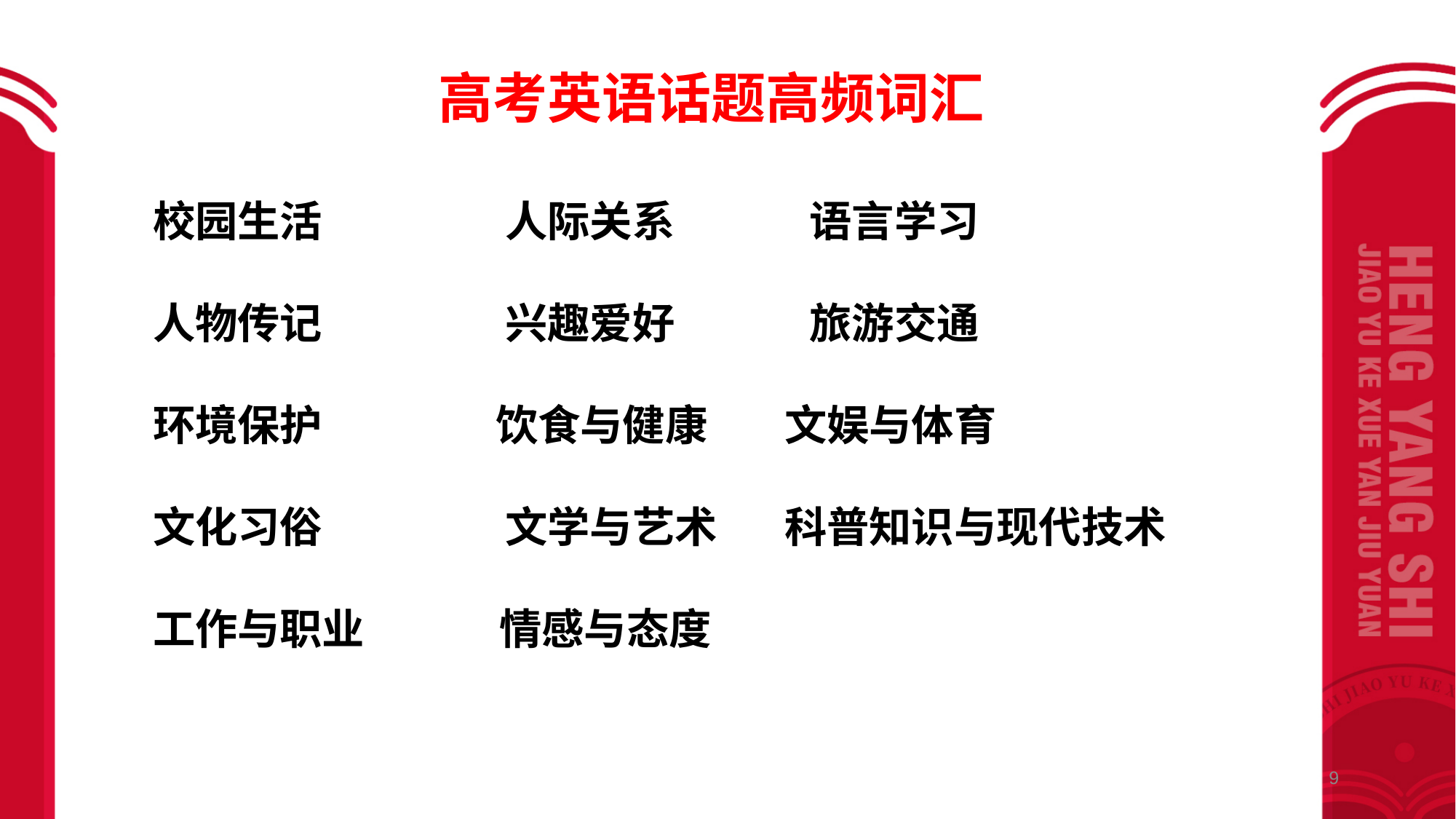

高考英语话题高频词汇

校园生活                   人际关系              语言学习

人物传记                   兴趣爱好              旅游交通

环境保护                  饮食与健康        文娱与体育

文化习俗                   文学与艺术       科普知识与现代技术

工作与职业              情感与态度
9